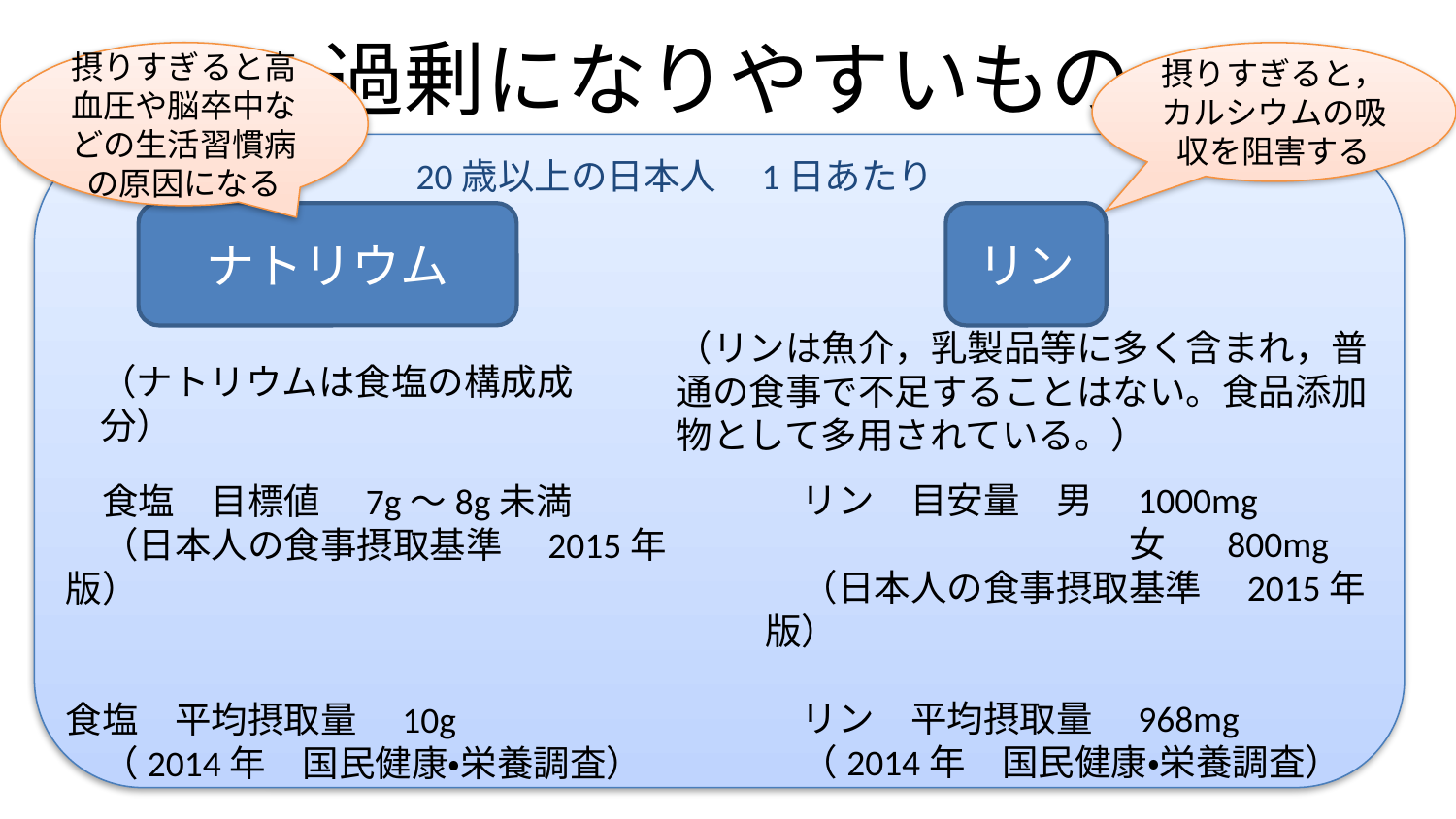

# 過剰になりやすいもの
摂りすぎると，カルシウムの吸収を阻害する
摂りすぎると高血圧や脳卒中などの生活習慣病の原因になる

20歳以上の日本人　1日あたり
ナトリウム
リン
　リン　目安量　男　1000mg
　　　　　　　　　　女　  800mg
　（日本人の食事摂取基準　2015年版）

　リン　平均摂取量　968mg
　（2014年　国民健康・栄養調査）
　食塩　目標値　7g〜8g未満
　（日本人の食事摂取基準　2015年版）

食塩　平均摂取量　10g
　（2014年　国民健康・栄養調査）
（リンは魚介，乳製品等に多く含まれ，普通の食事で不足することはない。食品添加物として多用されている。）
（ナトリウムは食塩の構成成分）